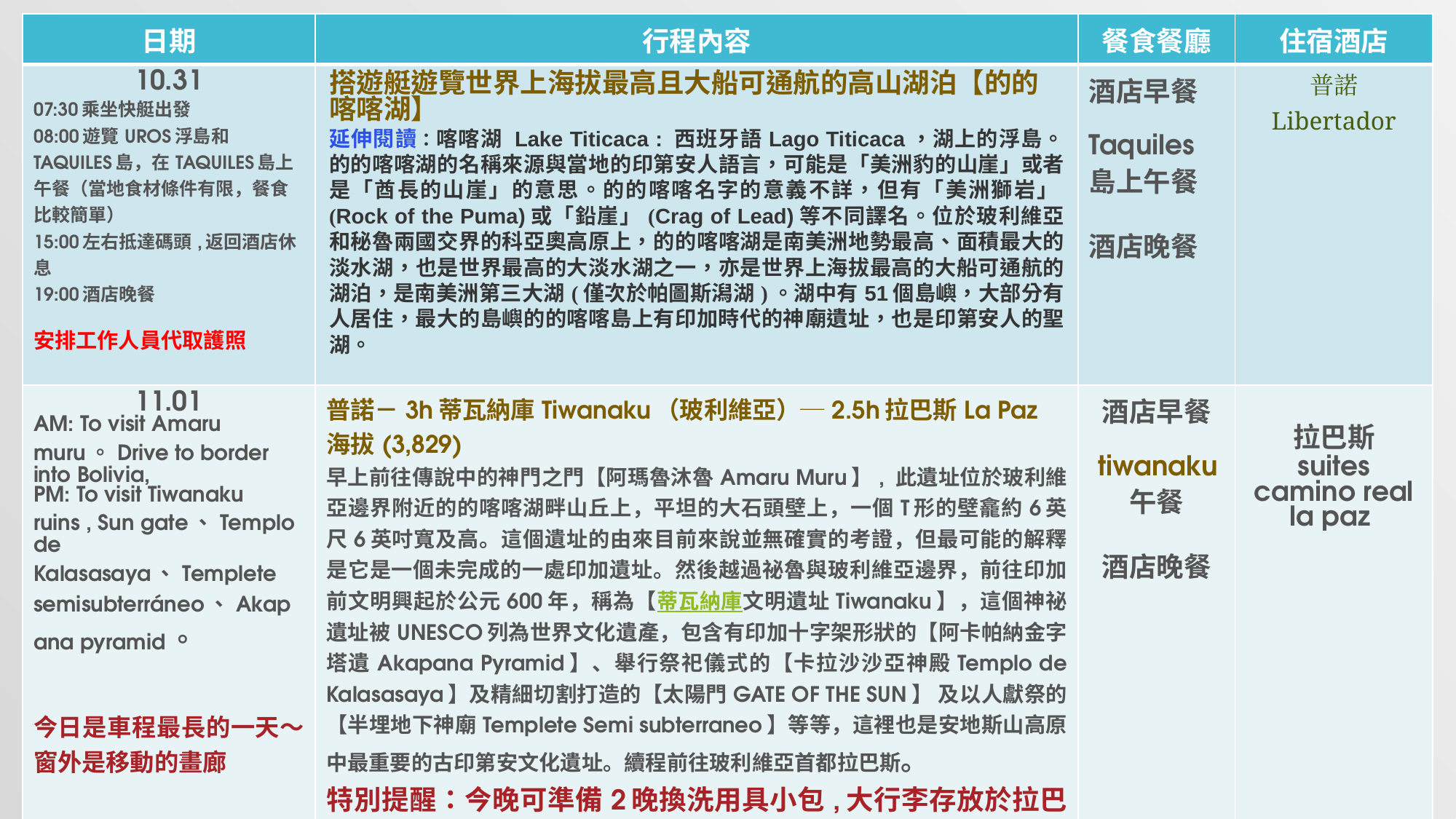

| 日期 | 行程內容 | 餐食餐廳 | 住宿酒店 |
| --- | --- | --- | --- |
| 10.31 07:30乘坐快艇出發 08:00遊覽UROS浮島和TAQUILES島，在TAQUILES島上午餐（當地食材條件有限，餐食比較簡單） 15:00左右抵達碼頭,返回酒店休息 19:00酒店晚餐 安排工作人員代取護照 | 搭遊艇遊覽世界上海拔最高且大船可通航的高山湖泊【的的喀喀湖】 延伸閱讀：喀喀湖 Lake Titicaca : 西班牙語Lago Titicaca，湖上的浮島。的的喀喀湖的名稱來源與當地的印第安人語言，可能是「美洲豹的山崖」或者是「酋長的山崖」的意思。的的喀喀名字的意義不詳，但有「美洲獅岩」(Rock of the Puma)或「鉛崖」(Crag of Lead)等不同譯名。位於玻利維亞和秘魯兩國交界的科亞奧高原上，的的喀喀湖是南美洲地勢最高、面積最大的淡水湖，也是世界最高的大淡水湖之一，亦是世界上海拔最高的大船可通航的湖泊，是南美洲第三大湖(僅次於帕圖斯潟湖)。湖中有51個島嶼，大部分有人居住，最大的島嶼的的喀喀島上有印加時代的神廟遺址，也是印第安人的聖湖。 | 酒店早餐 Taquiles 島上午餐 酒店晚餐 | 普諾 Libertador |
| 11.01 AM: To visit Amaru muru。Drive to border into Bolivia, PM: To visit Tiwanaku ruins , Sun gate、Templo de Kalasasaya、Templete semisubterráneo、Akapana pyramid。 今日是車程最長的一天～窗外是移動的畫廊 | 普諾－3h蒂瓦納庫Tiwanaku（玻利維亞）─2.5h拉巴斯La Paz 海拔(3,829) 早上前往傳說中的神門之門【阿瑪魯沐魯Amaru Muru】, 此遺址位於玻利維亞邊界附近的的喀喀湖畔山丘上，平坦的大石頭壁上，一個T形的壁龕約6英尺6英吋寬及高。這個遺址的由來目前來說並無確實的考證，但最可能的解釋是它是一個未完成的一處印加遺址。然後越過祕魯與玻利維亞邊界，前往印加前文明興起於公元600年，稱為【蒂瓦納庫文明遺址Tiwanaku】，這個神祕遺址被UNESCO列為世界文化遺產，包含有印加十字架形狀的【阿卡帕納金字塔遺Akapana Pyramid】、舉行祭祀儀式的【卡拉沙沙亞神殿Templo de Kalasasaya】及精細切割打造的【太陽門GATE OF THE SUN】 及以人獻祭的【半埋地下神廟Templete Semi subterraneo】等等，這裡也是安地斯山高原中最重要的古印第安文化遺址。續程前往玻利維亞首都拉巴斯。 特別提醒：今晚可準備2晚換洗用具小包,大行李存放於拉巴斯酒店,一 .是回程會再度入住二.是前往玻利維亞搭乘四輪傳動車帶著大行李較不方便,建議帶著輕便行李前往. | 酒店早餐 tiwanaku午餐 酒店晚餐 | 拉巴斯 suites camino real la paz |